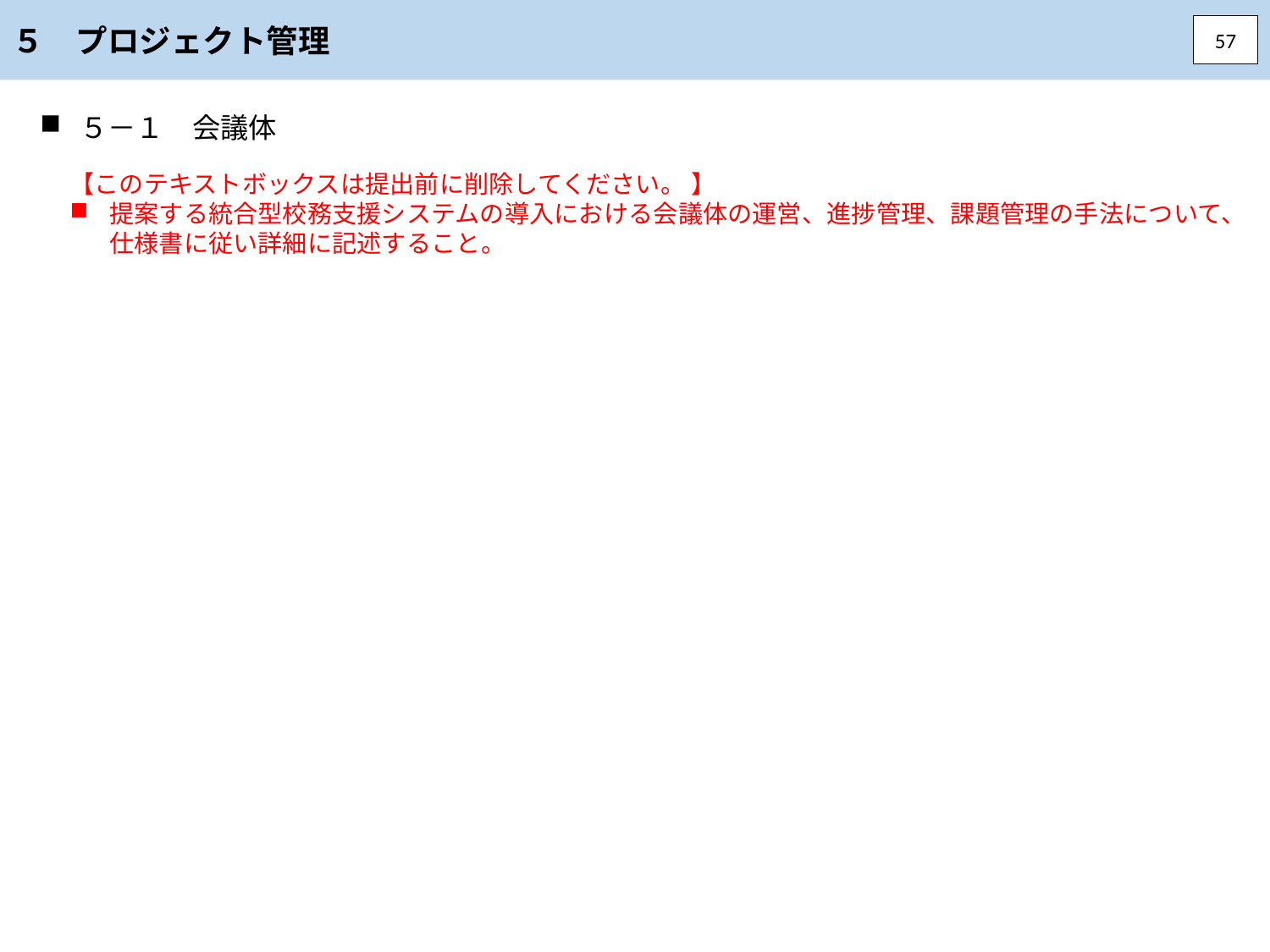

５　プロジェクト管理
57
５－１　会議体
【このテキストボックスは提出前に削除してください。 】
提案する統合型校務支援システムの導入における会議体の運営、進捗管理、課題管理の手法について、仕様書に従い詳細に記述すること。